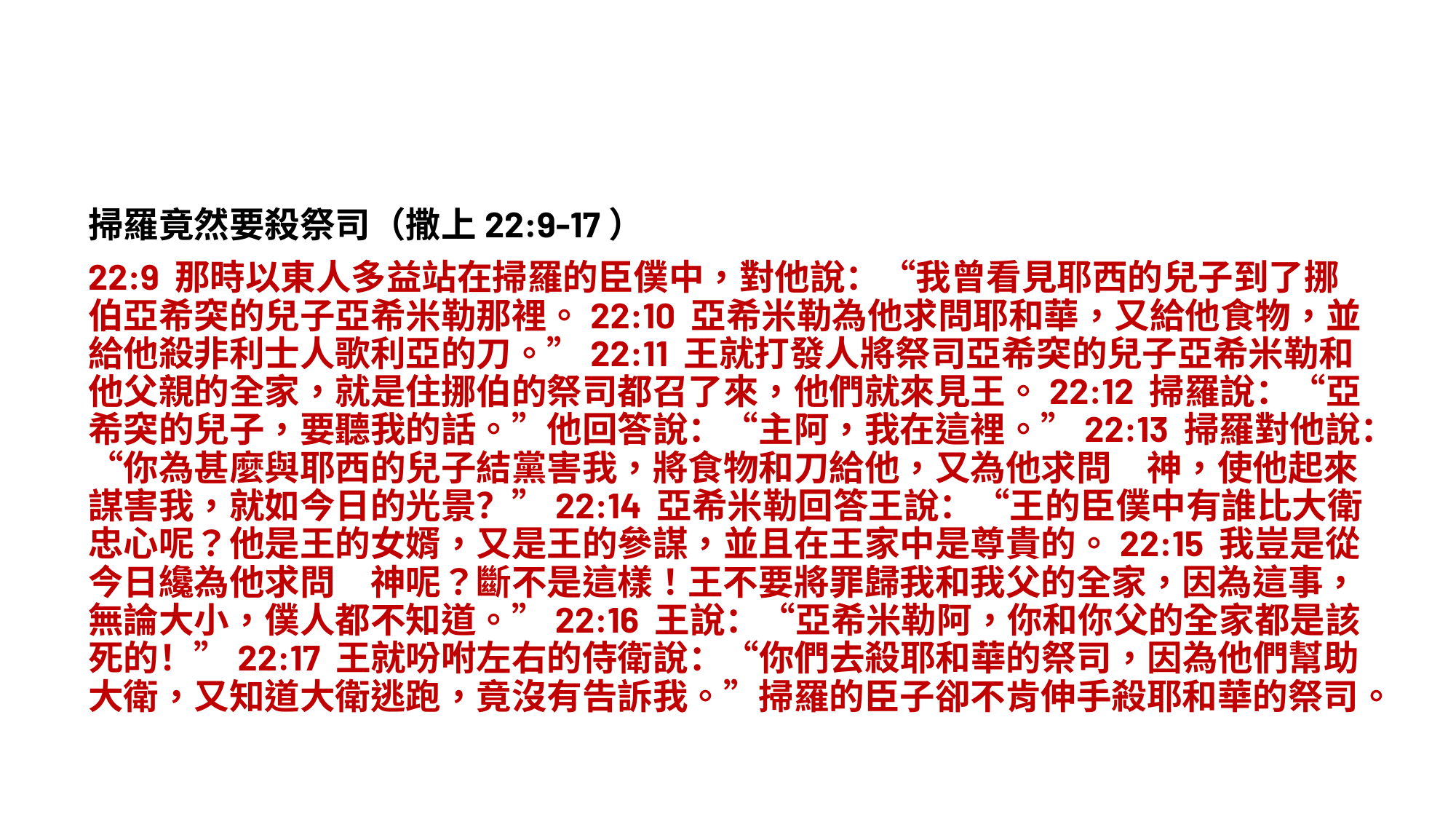

掃羅竟然要殺祭司（撒上22:9-17）
22:9 那時以東人多益站在掃羅的臣僕中，對他說：“我曾看見耶西的兒子到了挪伯亞希突的兒子亞希米勒那裡。22:10 亞希米勒為他求問耶和華，又給他食物，並給他殺非利士人歌利亞的刀。”22:11 王就打發人將祭司亞希突的兒子亞希米勒和他父親的全家，就是住挪伯的祭司都召了來，他們就來見王。22:12 掃羅說：“亞希突的兒子，要聽我的話。”他回答說：“主阿，我在這裡。”22:13 掃羅對他說：“你為甚麼與耶西的兒子結黨害我，將食物和刀給他，又為他求問　神，使他起來謀害我，就如今日的光景？”22:14 亞希米勒回答王說：“王的臣僕中有誰比大衛忠心呢？他是王的女婿，又是王的參謀，並且在王家中是尊貴的。22:15 我豈是從今日纔為他求問　神呢？斷不是這樣！王不要將罪歸我和我父的全家，因為這事，無論大小，僕人都不知道。”22:16 王說：“亞希米勒阿，你和你父的全家都是該死的！”22:17 王就吩咐左右的侍衛說：“你們去殺耶和華的祭司，因為他們幫助大衛，又知道大衛逃跑，竟沒有告訴我。”掃羅的臣子卻不肯伸手殺耶和華的祭司。